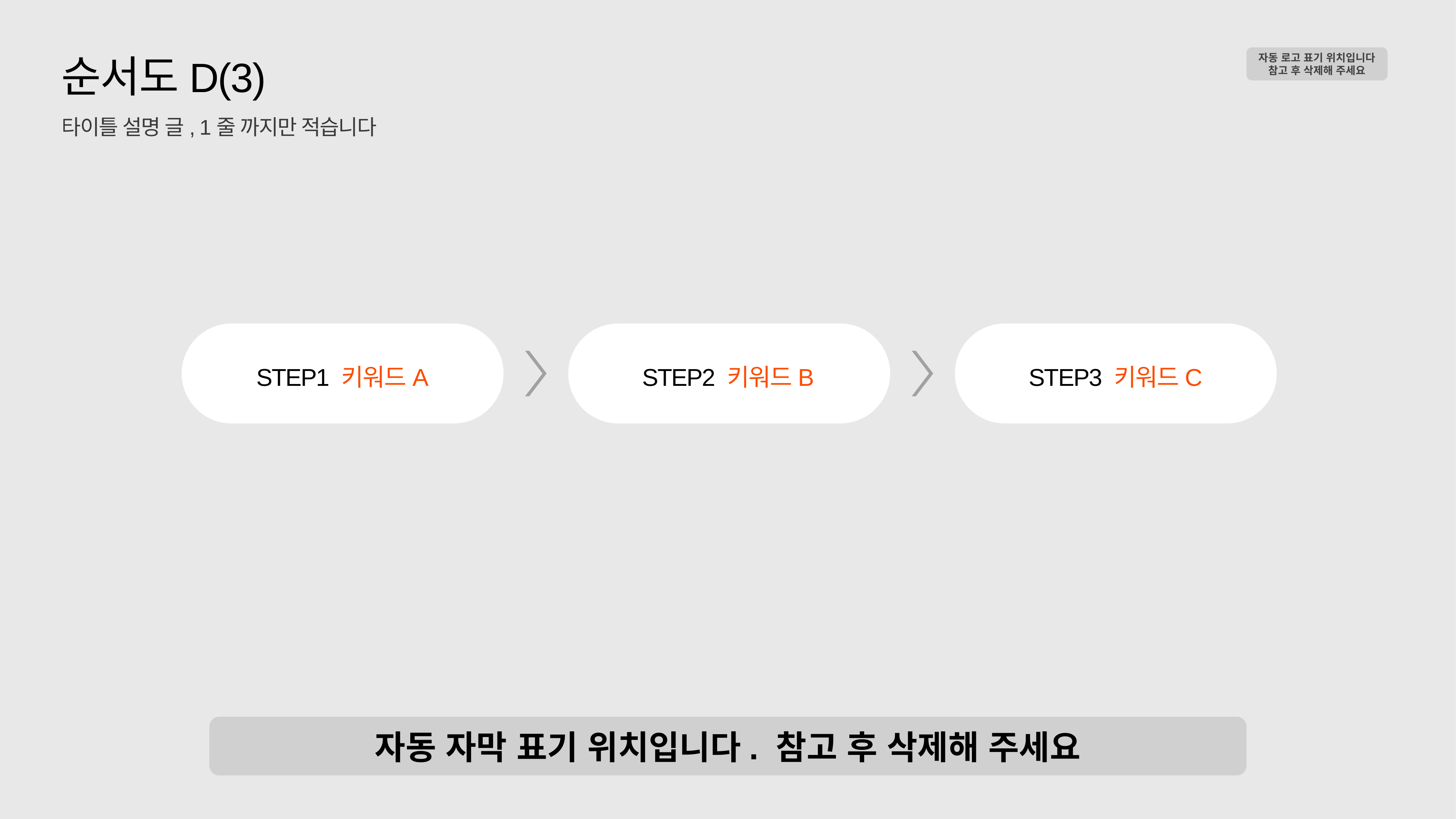

자동 로고 표기 위치입니다
참고 후 삭제해 주세요
순서도D(3)

타이틀 설명 글, 1줄 까지만 적습니다

STEP1 키워드A
STEP2 키워드B
STEP3 키워드C
자동 자막 표기 위치입니다. 참고 후 삭제해 주세요